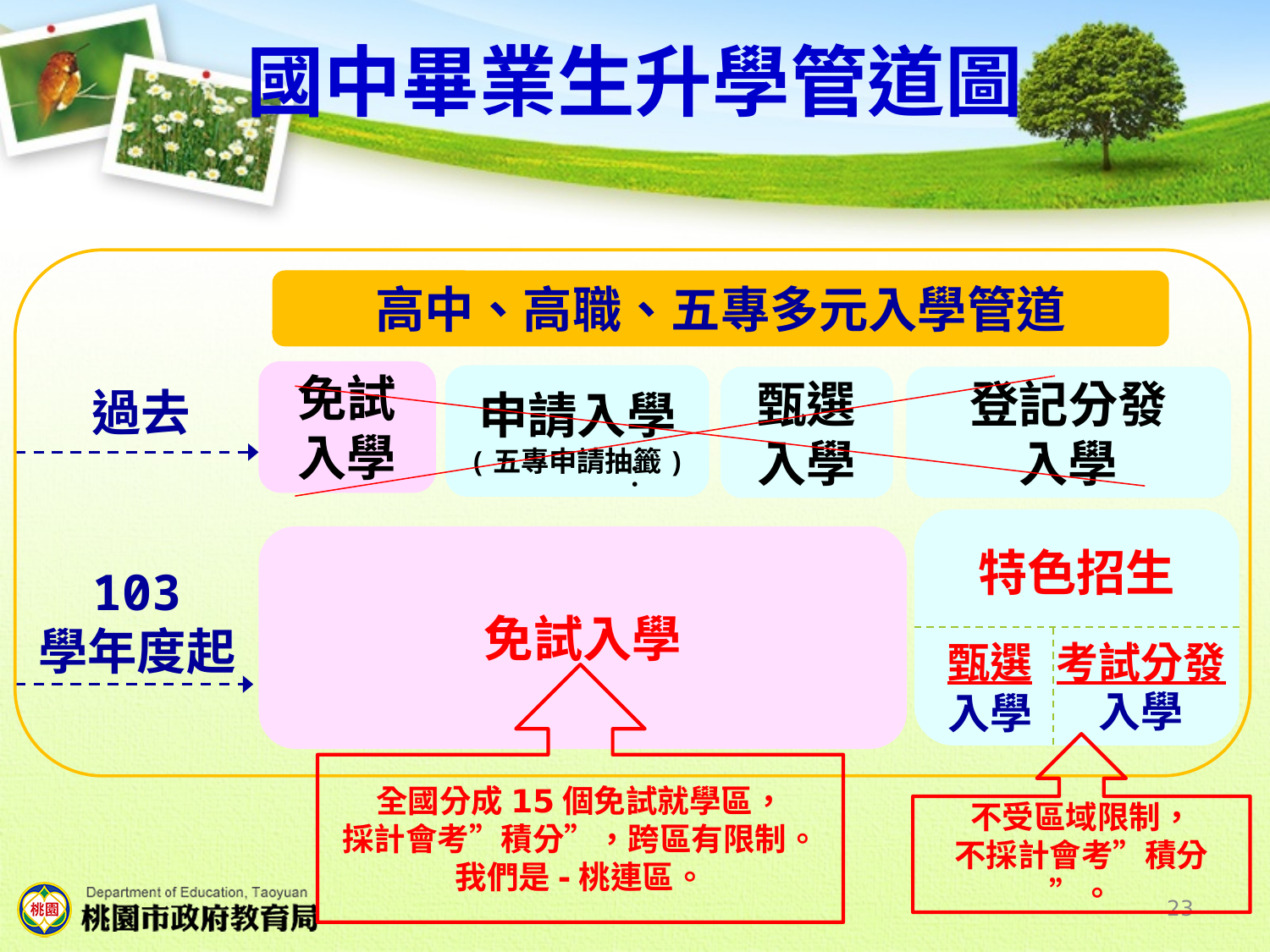

# 國中畢業生升學管道圖

高中、高職、五專多元入學管道
過去
免試
入學
申請入學
(五專申請抽籤)
甄選入學
登記分發
入學

免試入學
103
學年度起
甄選入學
考試分發
入學
特色招生

：
全國分成15個免試就學區，
採計會考”積分”，跨區有限制。
我們是-桃連區。
不受區域限制，
不採計會考”積分”。
23